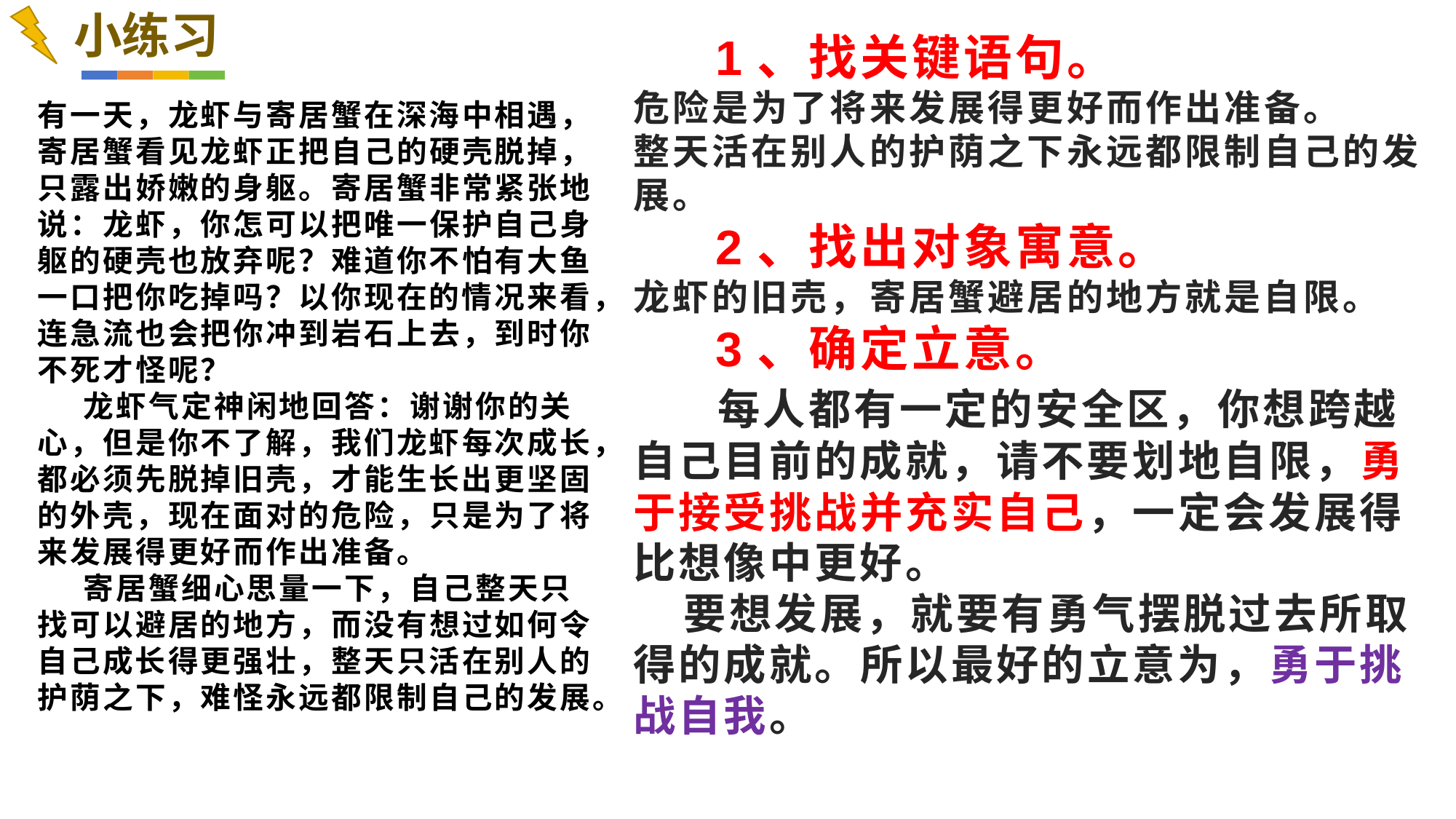

小练习

# 1、找关键语句。 危险是为了将来发展得更好而作出准备。 整天活在别人的护荫之下永远都限制自己的发展。 2、找出对象寓意。 龙虾的旧売，寄居蟹避居的地方就是自限。 3、确定立意。 每人都有一定的安全区，你想跨越自己目前的成就，请不要划地自限，勇于接受挑战并充实自己，一定会发展得比想像中更好。 要想发展，就要有勇气摆脱过去所取得的成就。所以最好的立意为，勇于挑战自我。

有一天，龙虾与寄居蟹在深海中相遇，寄居蟹看见龙虾正把自己的硬壳脱掉，只露出娇嫩的身躯。寄居蟹非常紧张地说：龙虾，你怎可以把唯一保护自己身躯的硬壳也放弃呢？难道你不怕有大鱼一口把你吃掉吗？以你现在的情况来看，连急流也会把你冲到岩石上去，到时你不死才怪呢？
     龙虾气定神闲地回答：谢谢你的关心，但是你不了解，我们龙虾每次成长，都必须先脱掉旧壳，才能生长出更坚固的外壳，现在面对的危险，只是为了将来发展得更好而作出准备。
     寄居蟹细心思量一下，自己整天只找可以避居的地方，而没有想过如何令自己成长得更强壮，整天只活在别人的护荫之下，难怪永远都限制自己的发展。